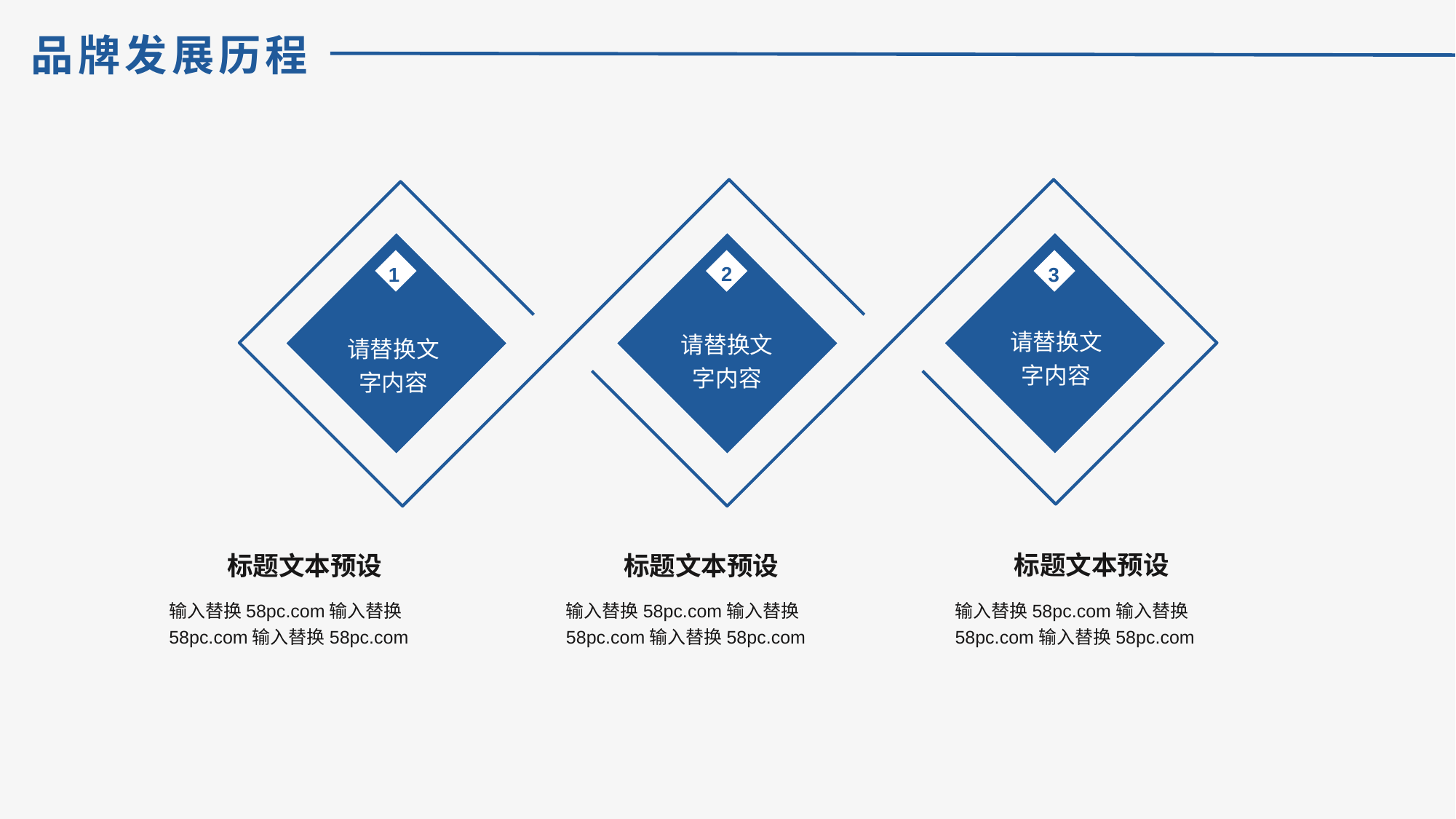

品牌发展历程

2
1
3

请替换文字内容
请替换文字内容
请替换文字内容
标题文本预设
标题文本预设
标题文本预设
输入替换58pc.com输入替换58pc.com输入替换58pc.com
输入替换58pc.com输入替换58pc.com输入替换58pc.com
输入替换58pc.com输入替换58pc.com输入替换58pc.com